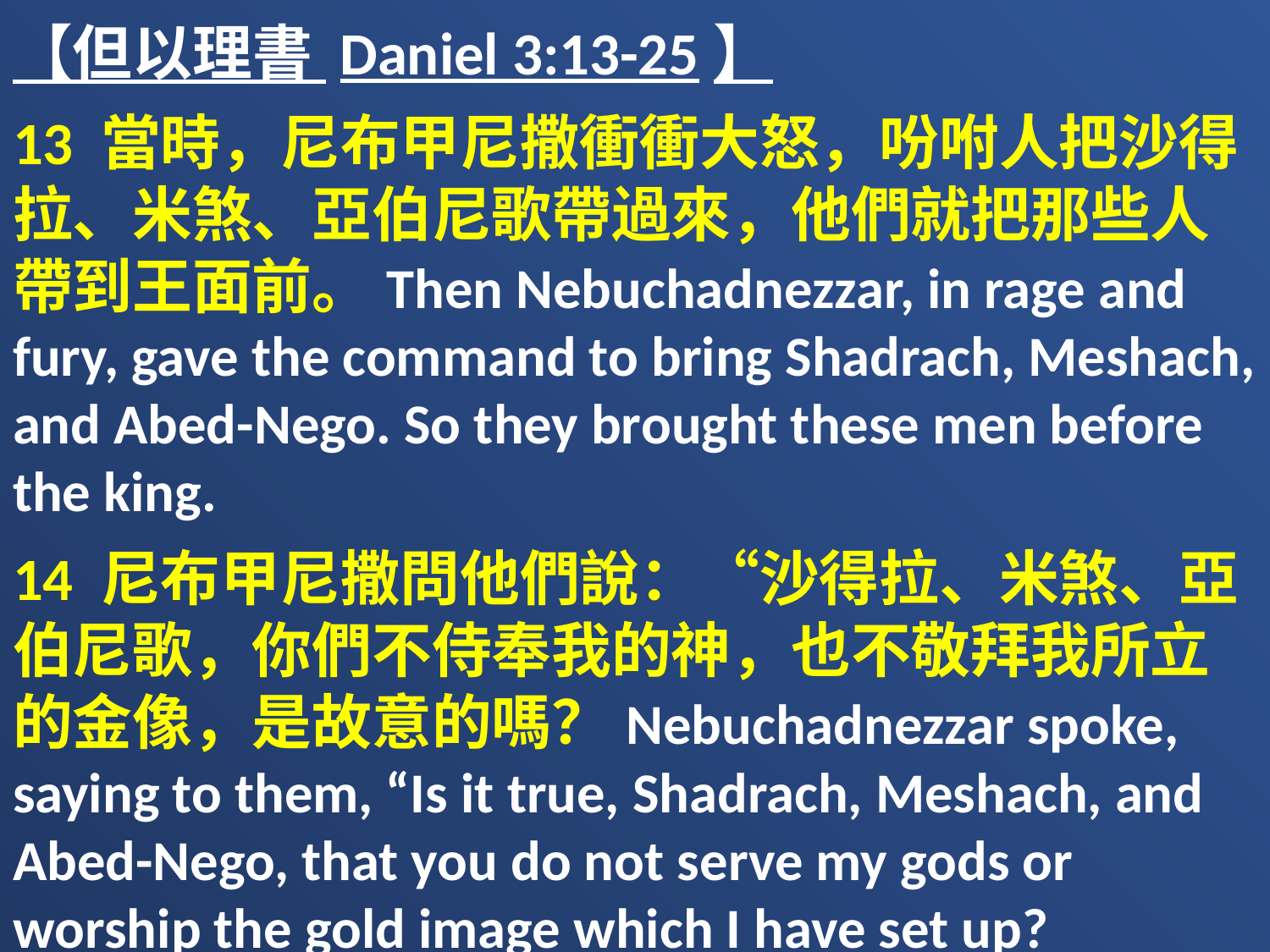

【但以理書 Daniel 3:13-25】
13 當時，尼布甲尼撒衝衝大怒，吩咐人把沙得拉、米煞、亞伯尼歌帶過來，他們就把那些人帶到王面前。Then Nebuchadnezzar, in rage and fury, gave the command to bring Shadrach, Meshach, and Abed-Nego. So they brought these men before the king.
14 尼布甲尼撒問他們說：“沙得拉、米煞、亞伯尼歌，你們不侍奉我的神，也不敬拜我所立的金像，是故意的嗎？Nebuchadnezzar spoke, saying to them, “Is it true, Shadrach, Meshach, and Abed-Nego, that you do not serve my gods or worship the gold image which I have set up?